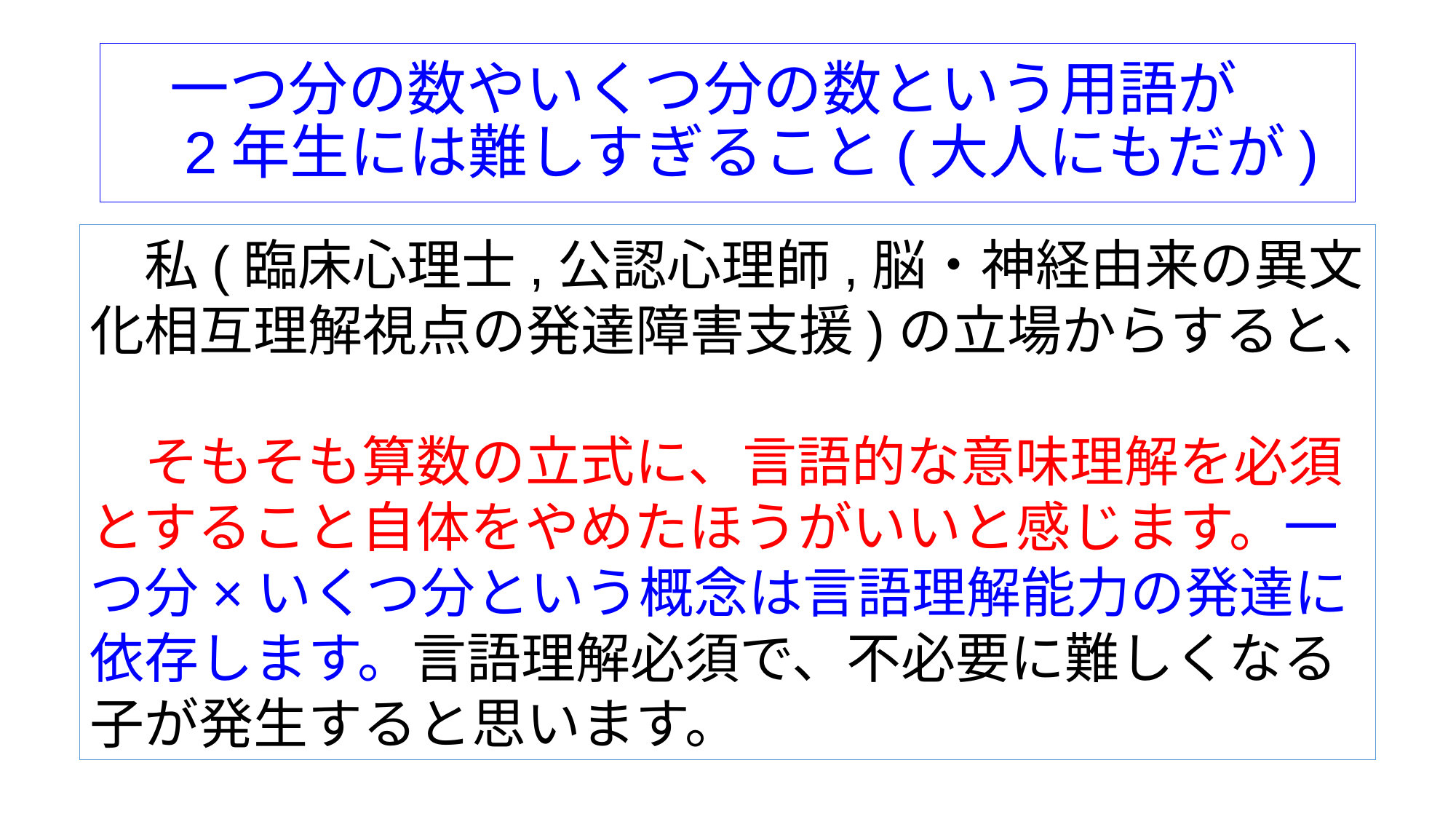

# 一つ分の数やいくつ分の数という用語が 　2年生には難しすぎること(大人にもだが)
　私(臨床心理士,公認心理師,脳・神経由来の異文化相互理解視点の発達障害支援)の立場からすると、
　そもそも算数の立式に、言語的な意味理解を必須とすること自体をやめたほうがいいと感じます。一つ分×いくつ分という概念は言語理解能力の発達に依存します。言語理解必須で、不必要に難しくなる子が発生すると思います。